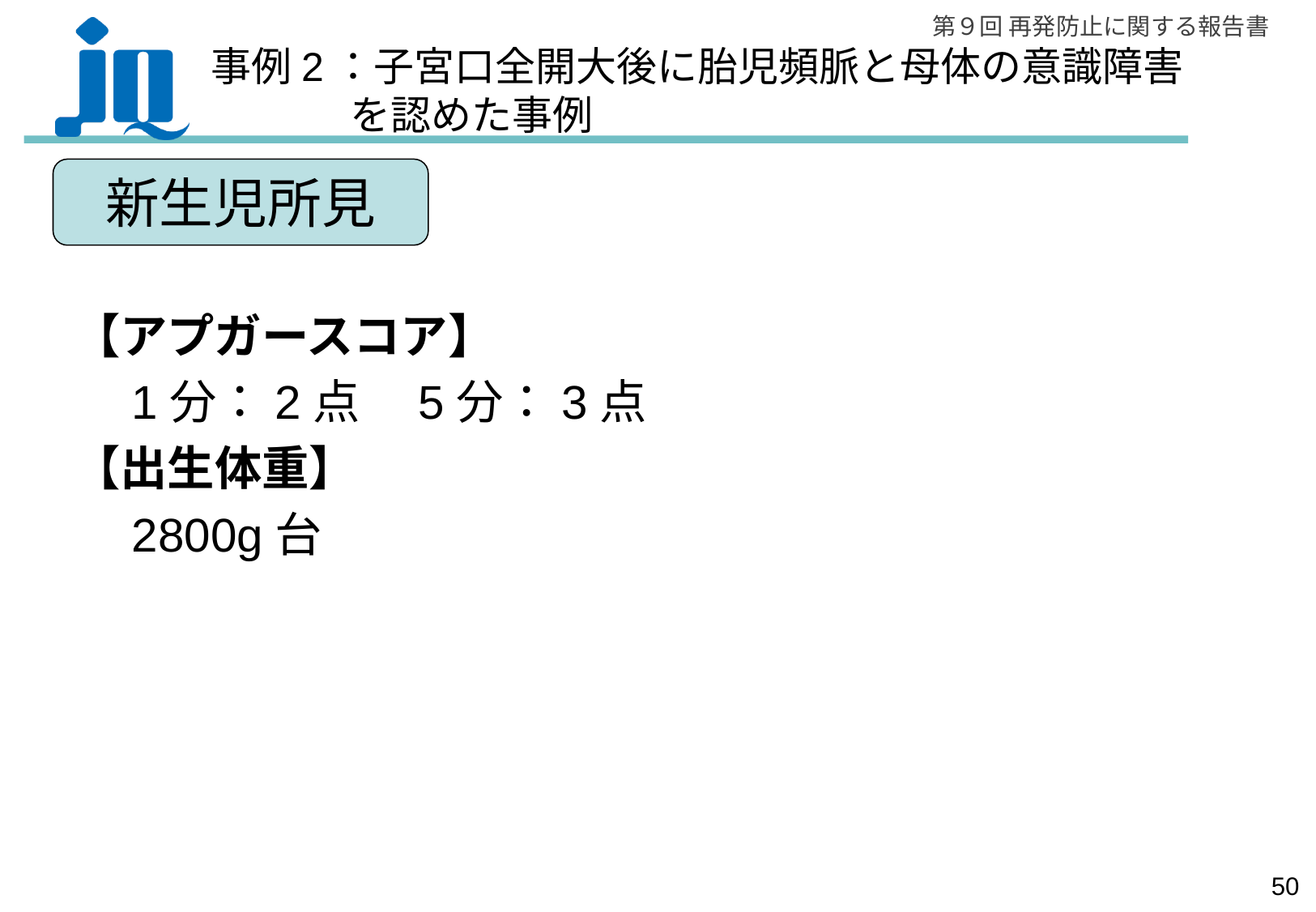

事例2：子宮口全開大後に胎児頻脈と母体の意識障害
　　　  を認めた事例

新生児所見
【アプガースコア】
　1分：2点　5分：3点
【出生体重】
　2800g台
50